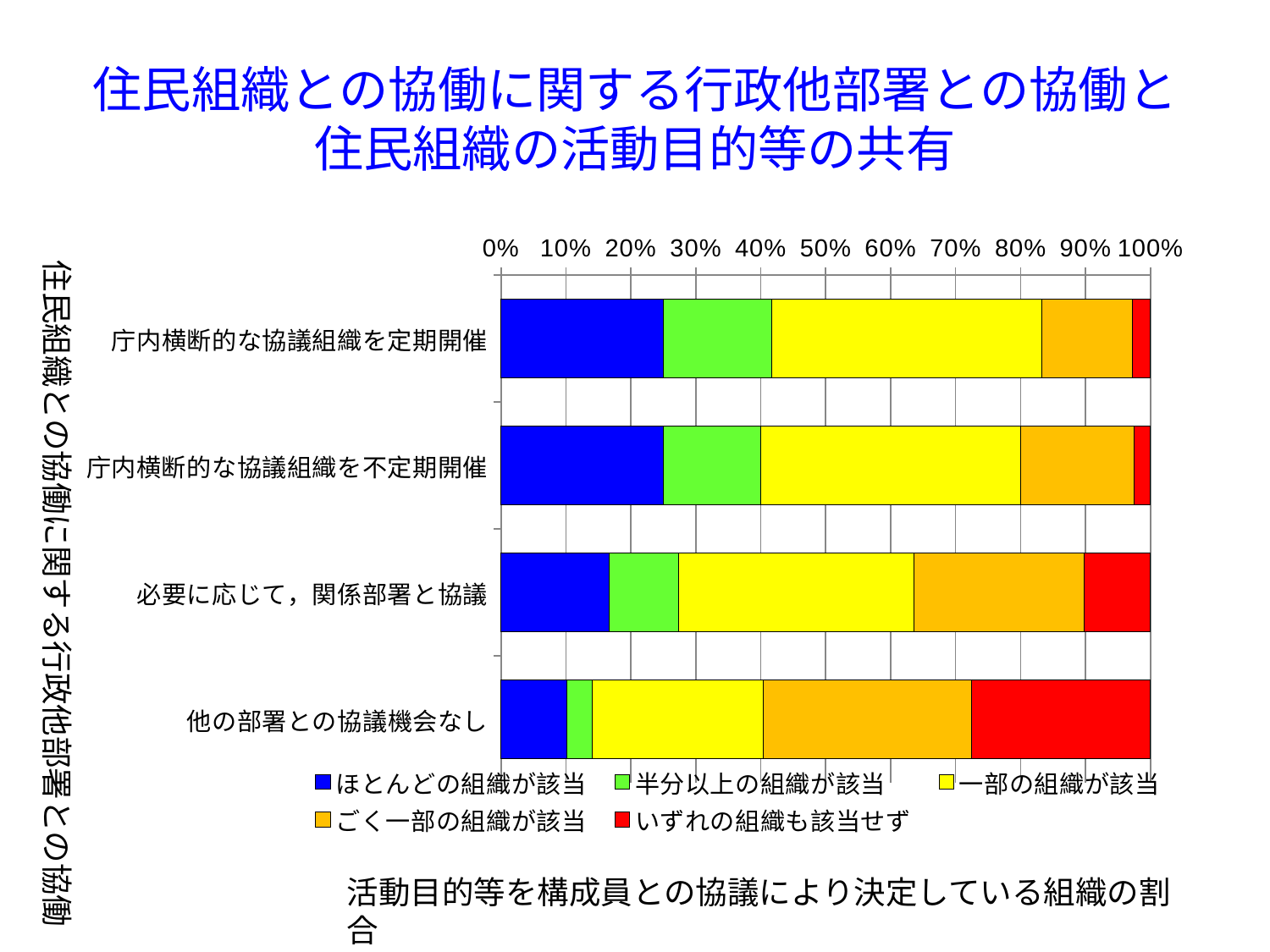

# 住民組織との協働に関する行政他部署との協働と 住民組織の活動目的等の共有

### Chart

| Category | ほとんどの組織が該当 | 半分以上の組織が該当 | 一部の組織が該当 | ごく一部の組織が該当 | いずれの組織も該当せず |
|---|---|---|---|---|---|
| 庁内横断的な協議組織を定期開催 | 9.0 | 6.0 | 15.0 | 5.0 | 1.0 |
| 庁内横断的な協議組織を不定期開催 | 10.0 | 6.0 | 16.0 | 7.0 | 1.0 |
| 必要に応じて，関係部署と協議 | 73.0 | 47.0 | 159.0 | 115.0 | 45.0 |
| 他の部署との協議機会なし | 36.0 | 14.0 | 94.0 | 114.0 | 98.0 |
住民組織との協働に関する行政他部署との協働
活動目的等を構成員との協議により決定している組織の割合